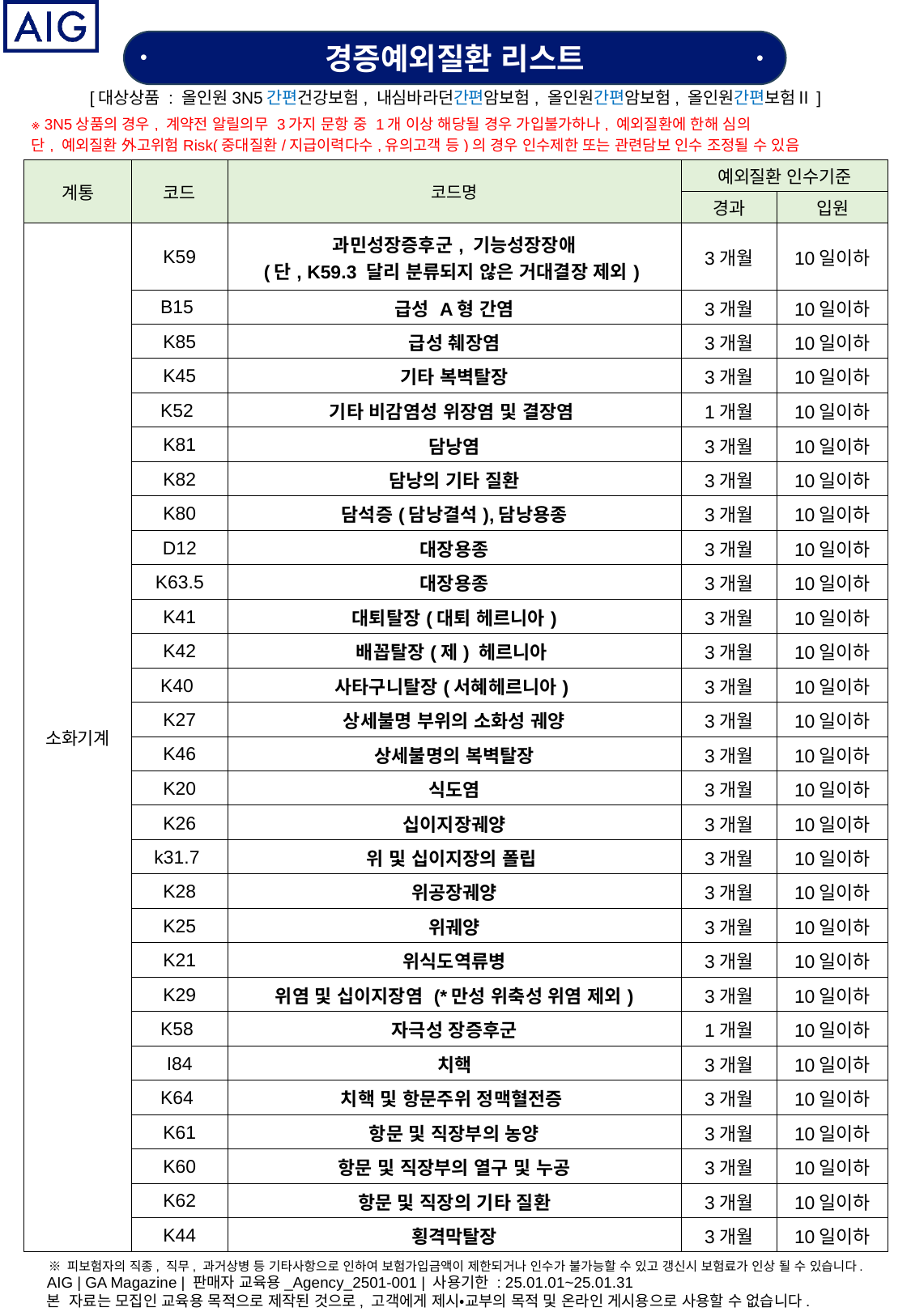

경증예외질환 리스트
•
•
[대상상품 : 올인원3N5간편건강보험, 내심바라던간편암보험, 올인원간편암보험, 올인원간편보험Ⅱ]
| ※ 3N5상품의 경우, 계약전 알릴의무 3가지 문항 중 1개 이상 해당될 경우 가입불가하나, 예외질환에 한해 심의 |
| --- |
| 단, 예외질환 外고위험Risk(중대질환/지급이력다수,유의고객 등)의 경우 인수제한 또는 관련담보 인수 조정될 수 있음 |
| 계통 | 코드 | 코드명 | 예외질환 인수기준 |  |
| --- | --- | --- | --- | --- |
|  |  |  | 경과 | 입원 |
| 소화기계 | K59 | 과민성장증후군, 기능성장장애 (단, K59.3 달리 분류되지 않은 거대결장 제외) | 3개월 | 10일이하 |
|  | B15 | 급성 A형 간염 | 3개월 | 10일이하 |
|  | K85 | 급성 췌장염 | 3개월 | 10일이하 |
|  | K45 | 기타 복벽탈장 | 3개월 | 10일이하 |
|  | K52 | 기타 비감염성 위장염 및 결장염 | 1개월 | 10일이하 |
|  | K81 | 담낭염 | 3개월 | 10일이하 |
|  | K82 | 담낭의 기타 질환 | 3개월 | 10일이하 |
|  | K80 | 담석증(담낭결석),담낭용종 | 3개월 | 10일이하 |
|  | D12 | 대장용종 | 3개월 | 10일이하 |
|  | K63.5 | 대장용종 | 3개월 | 10일이하 |
|  | K41 | 대퇴탈장(대퇴 헤르니아) | 3개월 | 10일이하 |
|  | K42 | 배꼽탈장(제) 헤르니아 | 3개월 | 10일이하 |
|  | K40 | 사타구니탈장(서혜헤르니아) | 3개월 | 10일이하 |
|  | K27 | 상세불명 부위의 소화성 궤양 | 3개월 | 10일이하 |
|  | K46 | 상세불명의 복벽탈장 | 3개월 | 10일이하 |
|  | K20 | 식도염 | 3개월 | 10일이하 |
|  | K26 | 십이지장궤양 | 3개월 | 10일이하 |
|  | k31.7 | 위 및 십이지장의 폴립 | 3개월 | 10일이하 |
|  | K28 | 위공장궤양 | 3개월 | 10일이하 |
|  | K25 | 위궤양 | 3개월 | 10일이하 |
|  | K21 | 위식도역류병 | 3개월 | 10일이하 |
|  | K29 | 위염 및 십이지장염 (\*만성 위축성 위염 제외) | 3개월 | 10일이하 |
|  | K58 | 자극성 장증후군 | 1개월 | 10일이하 |
|  | I84 | 치핵 | 3개월 | 10일이하 |
|  | K64 | 치핵 및 항문주위 정맥혈전증 | 3개월 | 10일이하 |
|  | K61 | 항문 및 직장부의 농양 | 3개월 | 10일이하 |
|  | K60 | 항문 및 직장부의 열구 및 누공 | 3개월 | 10일이하 |
|  | K62 | 항문 및 직장의 기타 질환 | 3개월 | 10일이하 |
|  | K44 | 횡격막탈장 | 3개월 | 10일이하 |
※ 피보험자의 직종, 직무, 과거상병 등 기타사항으로 인하여 보험가입금액이 제한되거나 인수가 불가능할 수 있고 갱신시 보험료가 인상 될 수 있습니다.
AIG | GA Magazine | 판매자 교육용_Agency_2501-001 | 사용기한 : 25.01.01~25.01.31
본  자료는 모집인 교육용 목적으로 제작된 것으로, 고객에게 제시‧교부의 목적 및 온라인 게시용으로 사용할 수 없습니다.